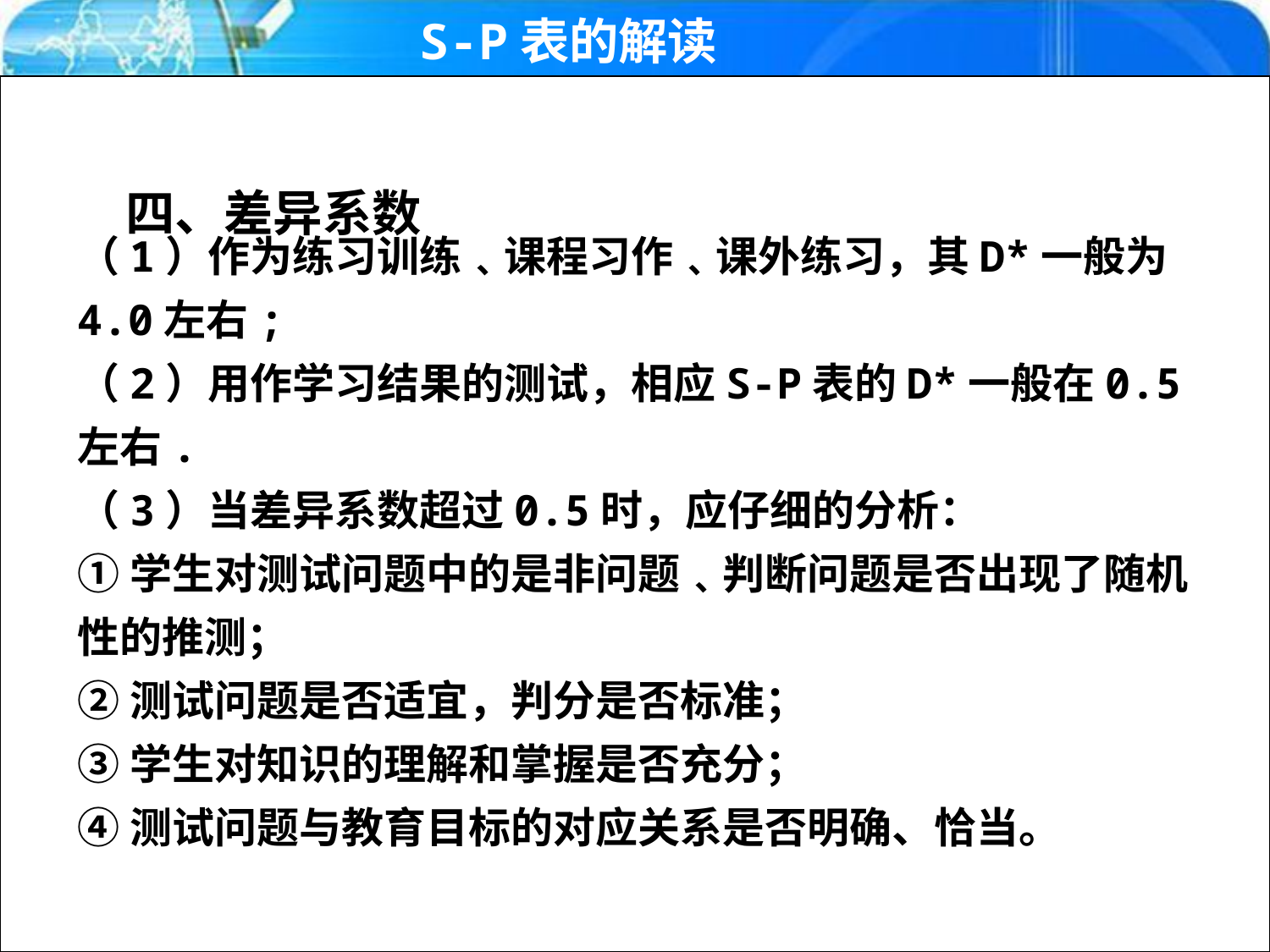

S-P表的解读
四、差异系数
（1）作为练习训练﹑课程习作﹑课外练习，其D*一般为4.0左右;
（2）用作学习结果的测试，相应S-P表的D*一般在0.5左右.
（3）当差异系数超过0.5时，应仔细的分析：
①学生对测试问题中的是非问题﹑判断问题是否出现了随机性的推测；
②测试问题是否适宜，判分是否标准；
③学生对知识的理解和掌握是否充分；
④测试问题与教育目标的对应关系是否明确、恰当。